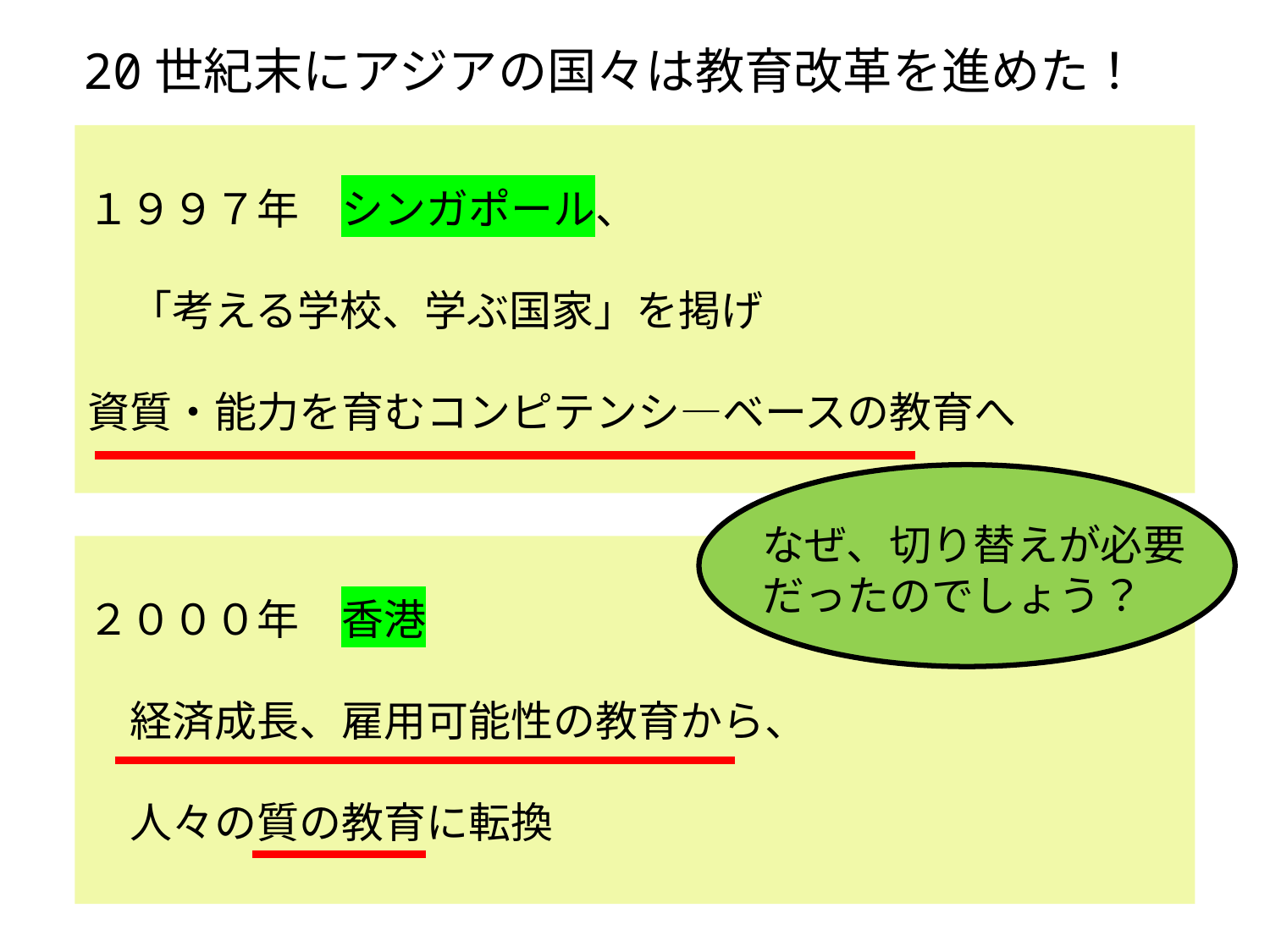

20世紀末にアジアの国々は教育改革を進めた！

１９９７年　シンガポール、

　「考える学校、学ぶ国家」を掲げ

資質・能力を育むコンピテンシ―ベースの教育へ

なぜ、切り替えが必要だったのでしょう？

２０００年　香港

　経済成長、雇用可能性の教育から、

　人々の質の教育に転換